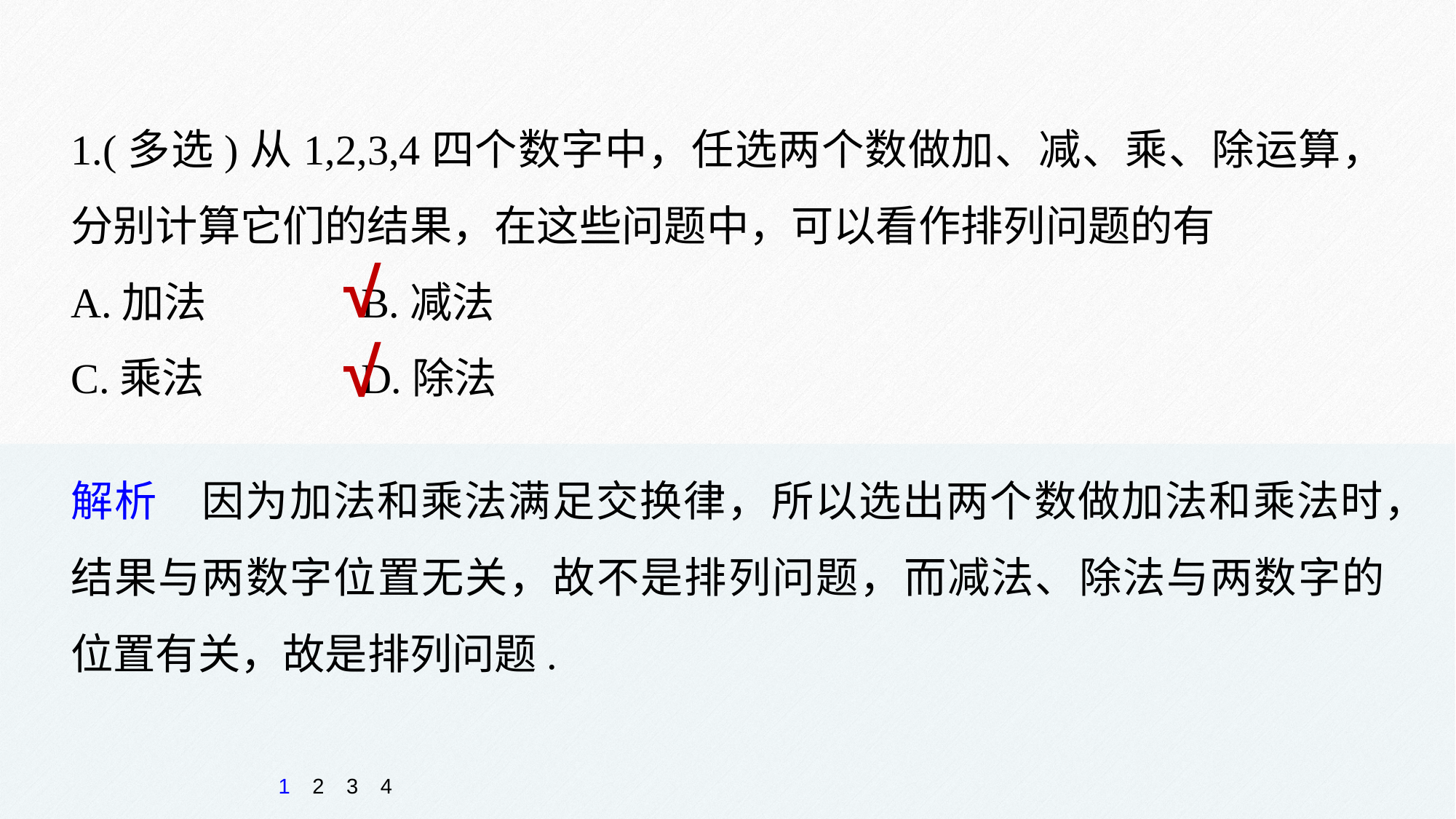

1.(多选)从1,2,3,4四个数字中，任选两个数做加、减、乘、除运算，分别计算它们的结果，在这些问题中，可以看作排列问题的有
A.加法  	B.减法
C.乘法  	D.除法
√
√
解析　因为加法和乘法满足交换律，所以选出两个数做加法和乘法时，结果与两数字位置无关，故不是排列问题，而减法、除法与两数字的位置有关，故是排列问题.
1
2
3
4